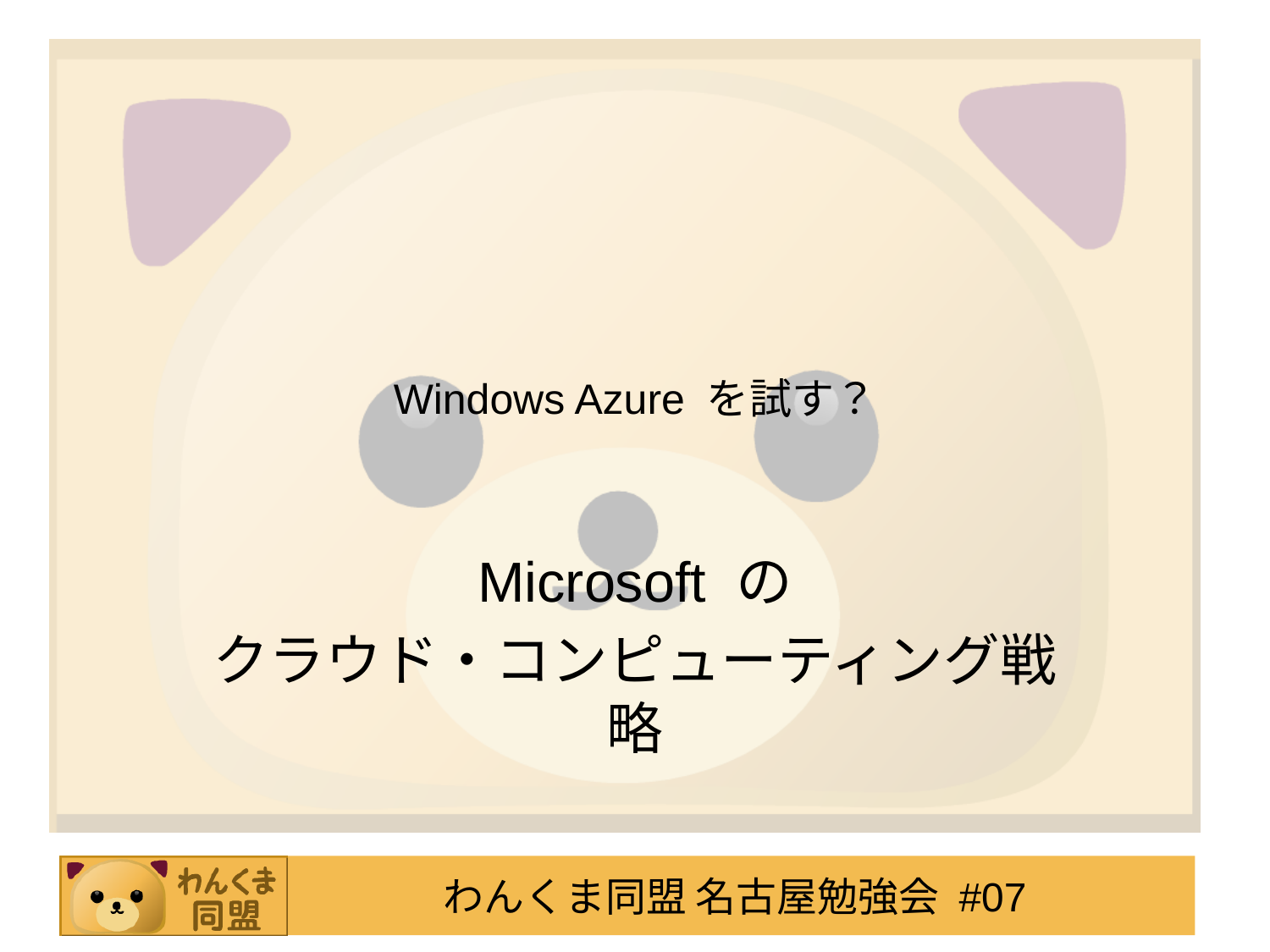

# Windows Azure を試す？
Microsoft の
クラウド・コンピューティング戦略